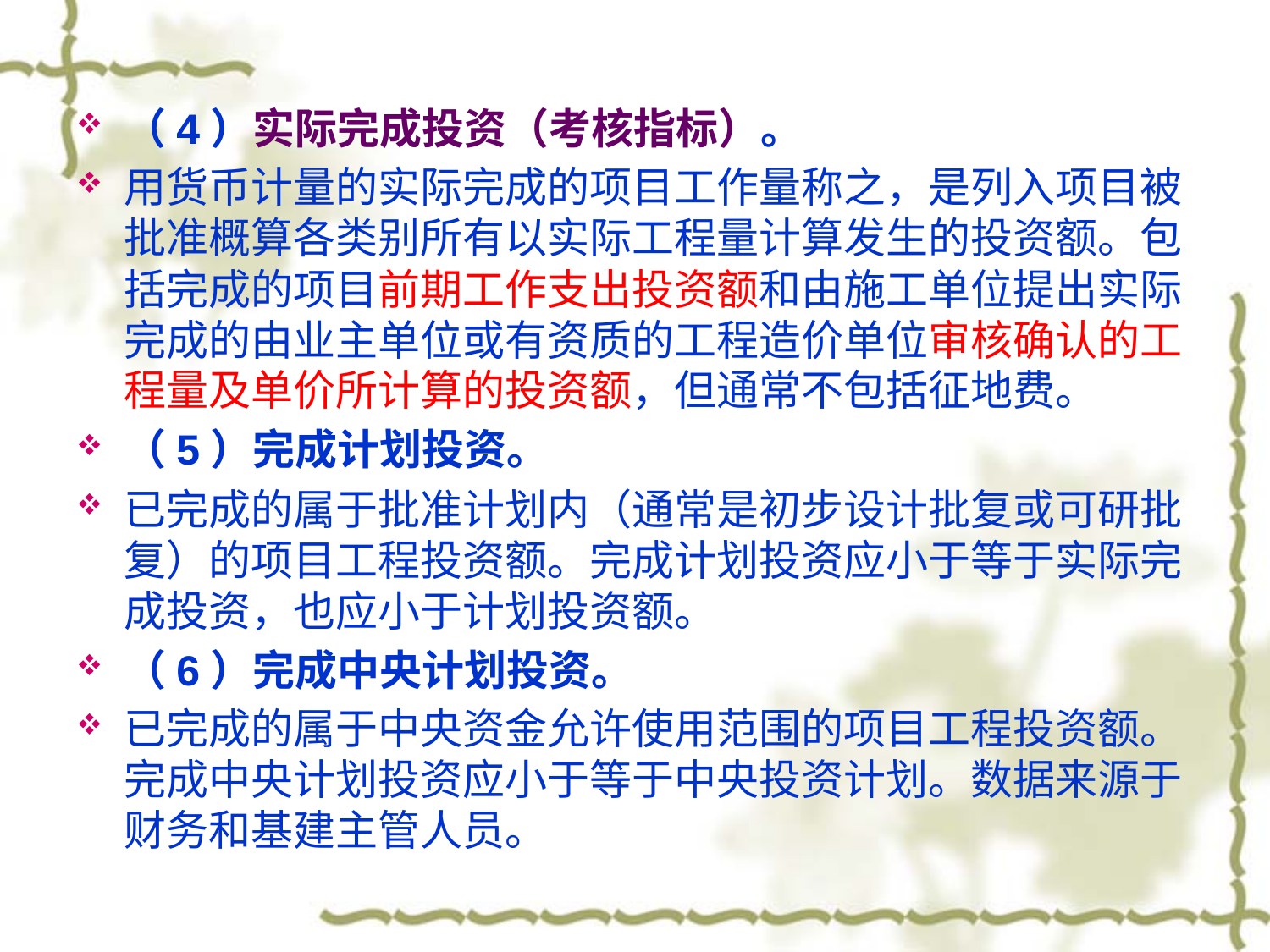

（4）实际完成投资（考核指标）。
用货币计量的实际完成的项目工作量称之，是列入项目被批准概算各类别所有以实际工程量计算发生的投资额。包括完成的项目前期工作支出投资额和由施工单位提出实际完成的由业主单位或有资质的工程造价单位审核确认的工程量及单价所计算的投资额，但通常不包括征地费。
（5）完成计划投资。
已完成的属于批准计划内（通常是初步设计批复或可研批复）的项目工程投资额。完成计划投资应小于等于实际完成投资，也应小于计划投资额。
（6）完成中央计划投资。
已完成的属于中央资金允许使用范围的项目工程投资额。完成中央计划投资应小于等于中央投资计划。数据来源于财务和基建主管人员。